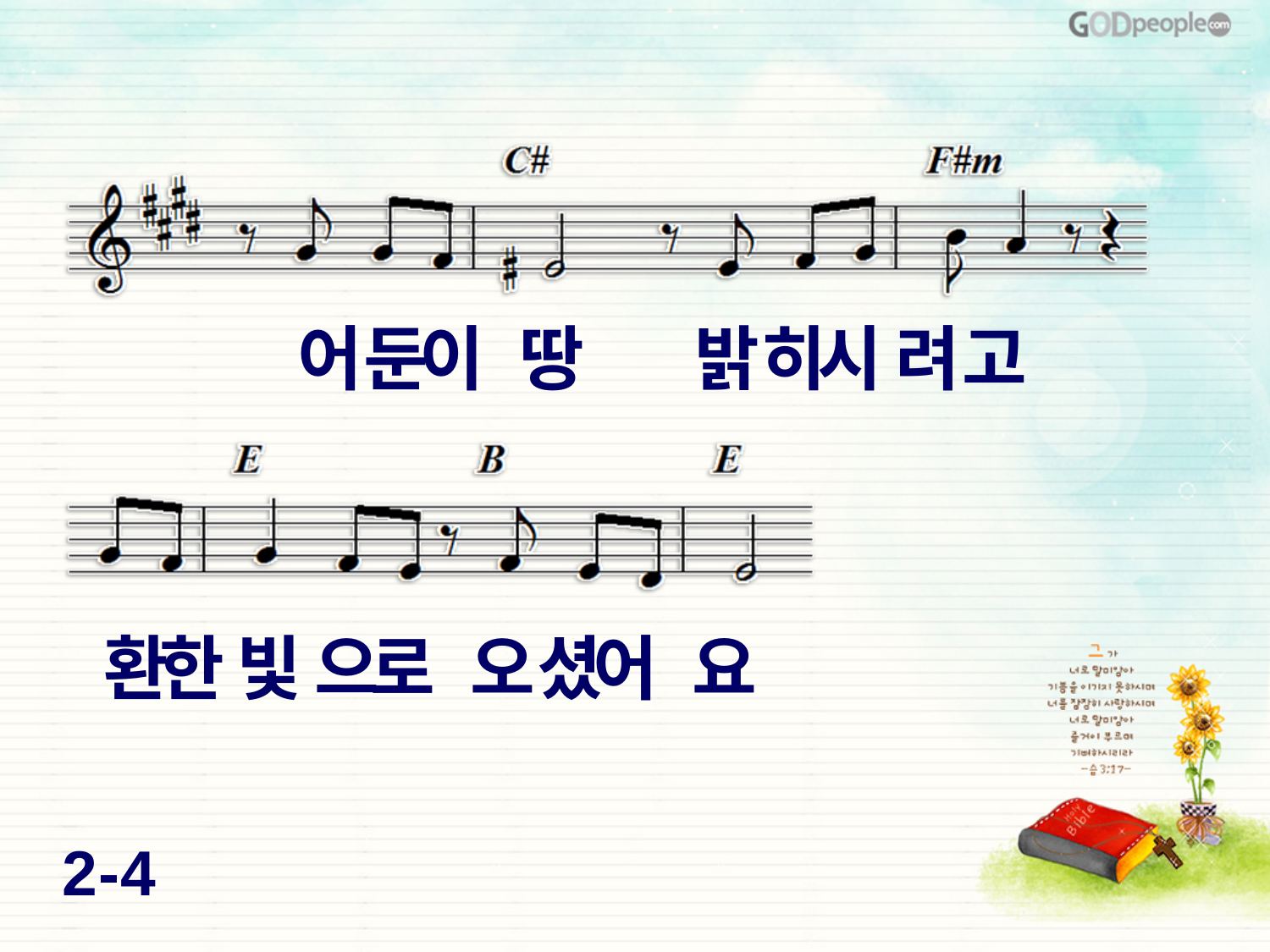

어 둔이    땅           밝 히시  려 고
환한  빛  으로    오 셨어    요
2-4